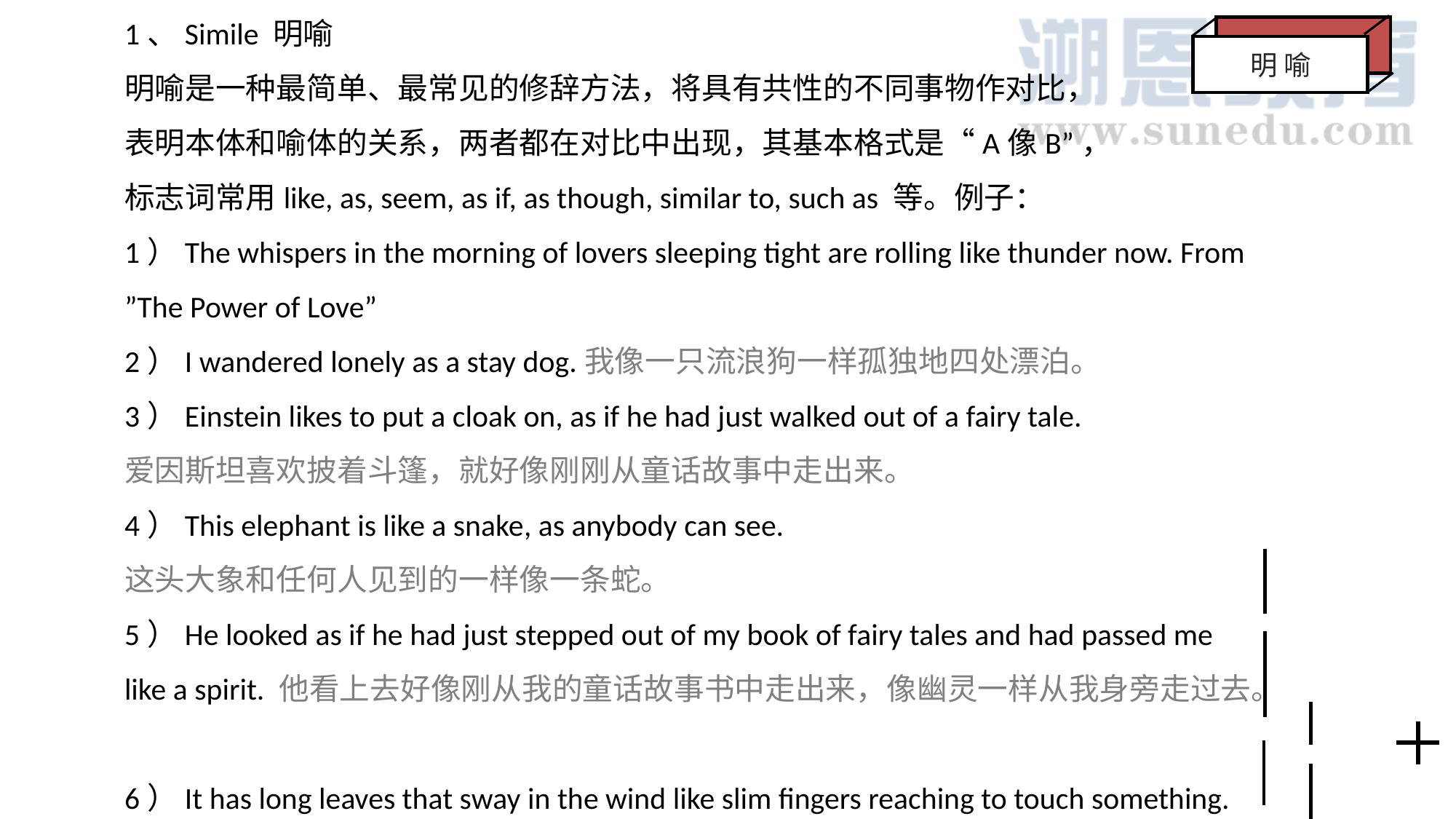

1、Simile 明喻
明喻是一种最简单、最常见的修辞方法，将具有共性的不同事物作对比，
表明本体和喻体的关系，两者都在对比中出现，其基本格式是“A像B”，
标志词常用like, as, seem, as if, as though, similar to, such as 等。例子：
1）The whispers in the morning of lovers sleeping tight are rolling like thunder now. From ”The Power of Love”
2）I wandered lonely as a stay dog.我像一只流浪狗一样孤独地四处漂泊。
3）Einstein likes to put a cloak on, as if he had just walked out of a fairy tale.
爱因斯坦喜欢披着斗篷，就好像刚刚从童话故事中走出来。
4）This elephant is like a snake, as anybody can see.
这头大象和任何人见到的一样像一条蛇。
5）He looked as if he had just stepped out of my book of fairy tales and had passed me like a spirit. 他看上去好像刚从我的童话故事书中走出来，像幽灵一样从我身旁走过去。
6）It has long leaves that sway in the wind like slim fingers reaching to touch something.
它那长长的叶子在风中摆动，好像伸出纤细的手指去触摸什么东西似的。

明 喻